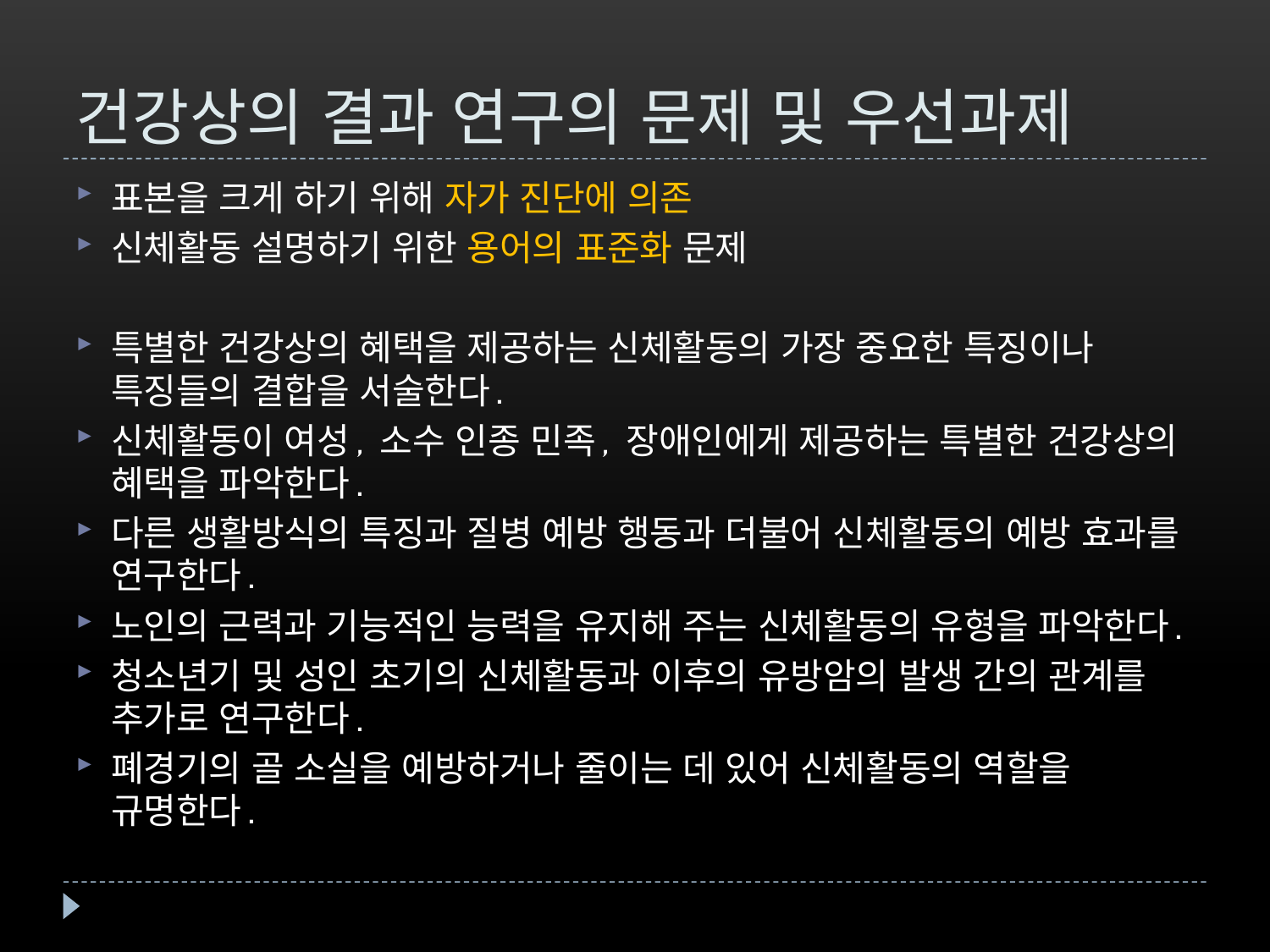

# 건강상의 결과 연구의 문제 및 우선과제
표본을 크게 하기 위해 자가 진단에 의존
신체활동 설명하기 위한 용어의 표준화 문제

특별한 건강상의 혜택을 제공하는 신체활동의 가장 중요한 특징이나 특징들의 결합을 서술한다.
신체활동이 여성, 소수 인종 민족, 장애인에게 제공하는 특별한 건강상의 혜택을 파악한다.
다른 생활방식의 특징과 질병 예방 행동과 더불어 신체활동의 예방 효과를 연구한다.
노인의 근력과 기능적인 능력을 유지해 주는 신체활동의 유형을 파악한다.
청소년기 및 성인 초기의 신체활동과 이후의 유방암의 발생 간의 관계를 추가로 연구한다.
폐경기의 골 소실을 예방하거나 줄이는 데 있어 신체활동의 역할을 규명한다.